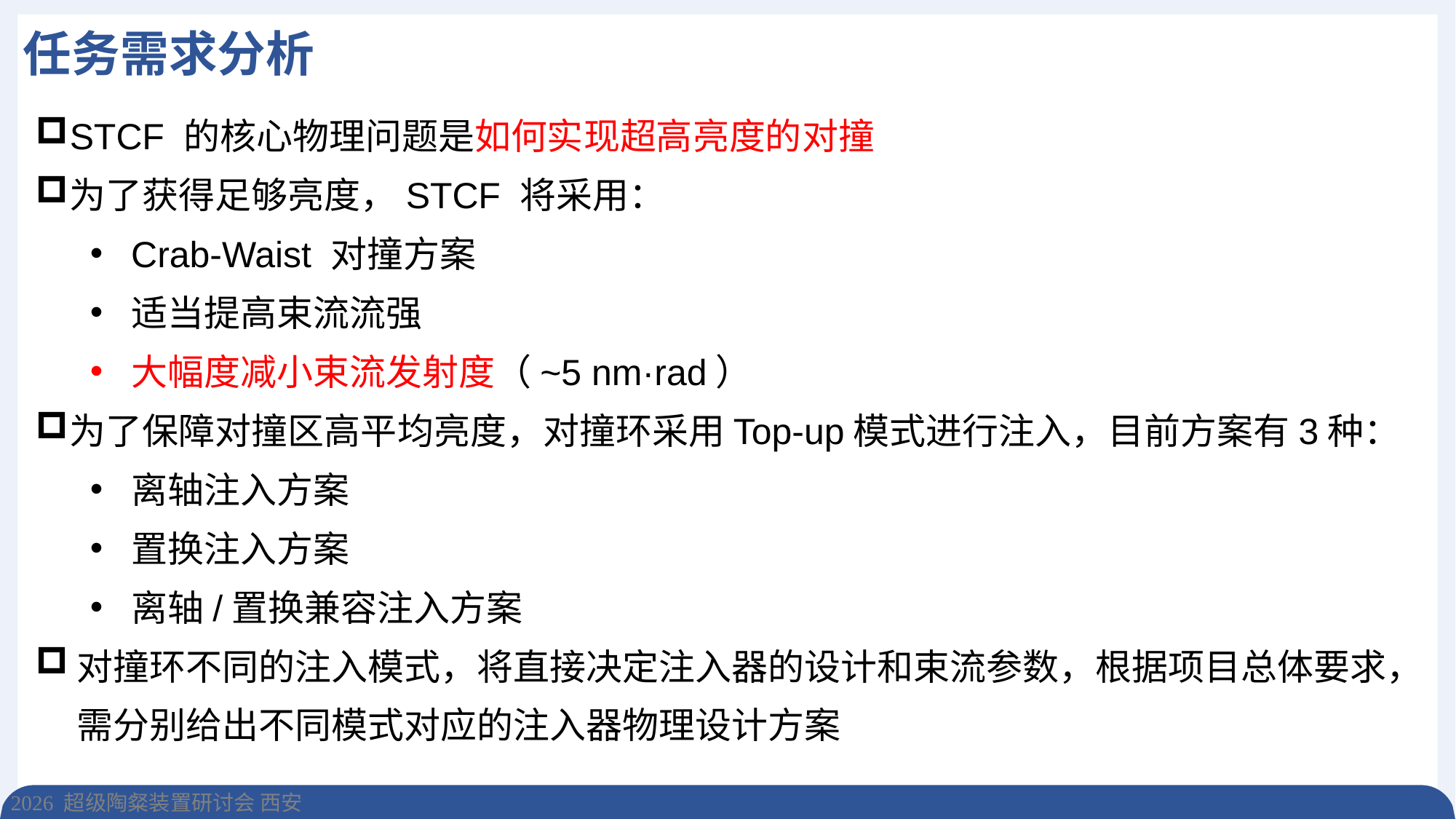

任务需求分析
STCF 的核心物理问题是如何实现超高亮度的对撞
为了获得足够亮度，STCF 将采用：
Crab-Waist 对撞方案
适当提高束流流强
大幅度减小束流发射度（~5 nm·rad）
为了保障对撞区高平均亮度，对撞环采用Top-up模式进行注入，目前方案有3种：
离轴注入方案
置换注入方案
离轴/置换兼容注入方案
对撞环不同的注入模式，将直接决定注入器的设计和束流参数，根据项目总体要求，需分别给出不同模式对应的注入器物理设计方案
3